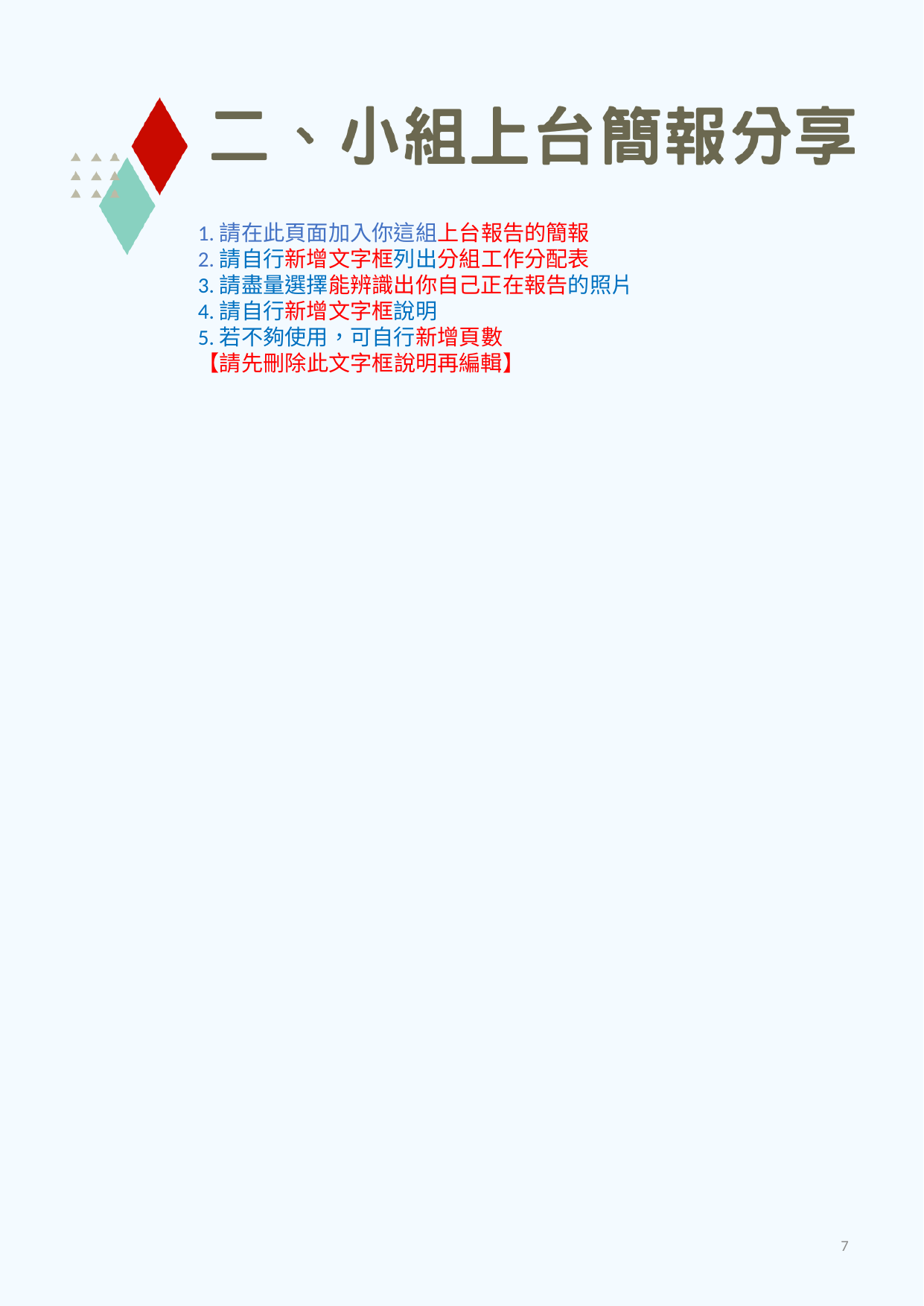

1.請在此頁面加入你這組上台報告的簡報
2.請自行新增文字框列出分組工作分配表
3.請盡量選擇能辨識出你自己正在報告的照片
4.請自行新增文字框說明
5.若不夠使用，可自行新增頁數
【請先刪除此文字框說明再編輯】
7